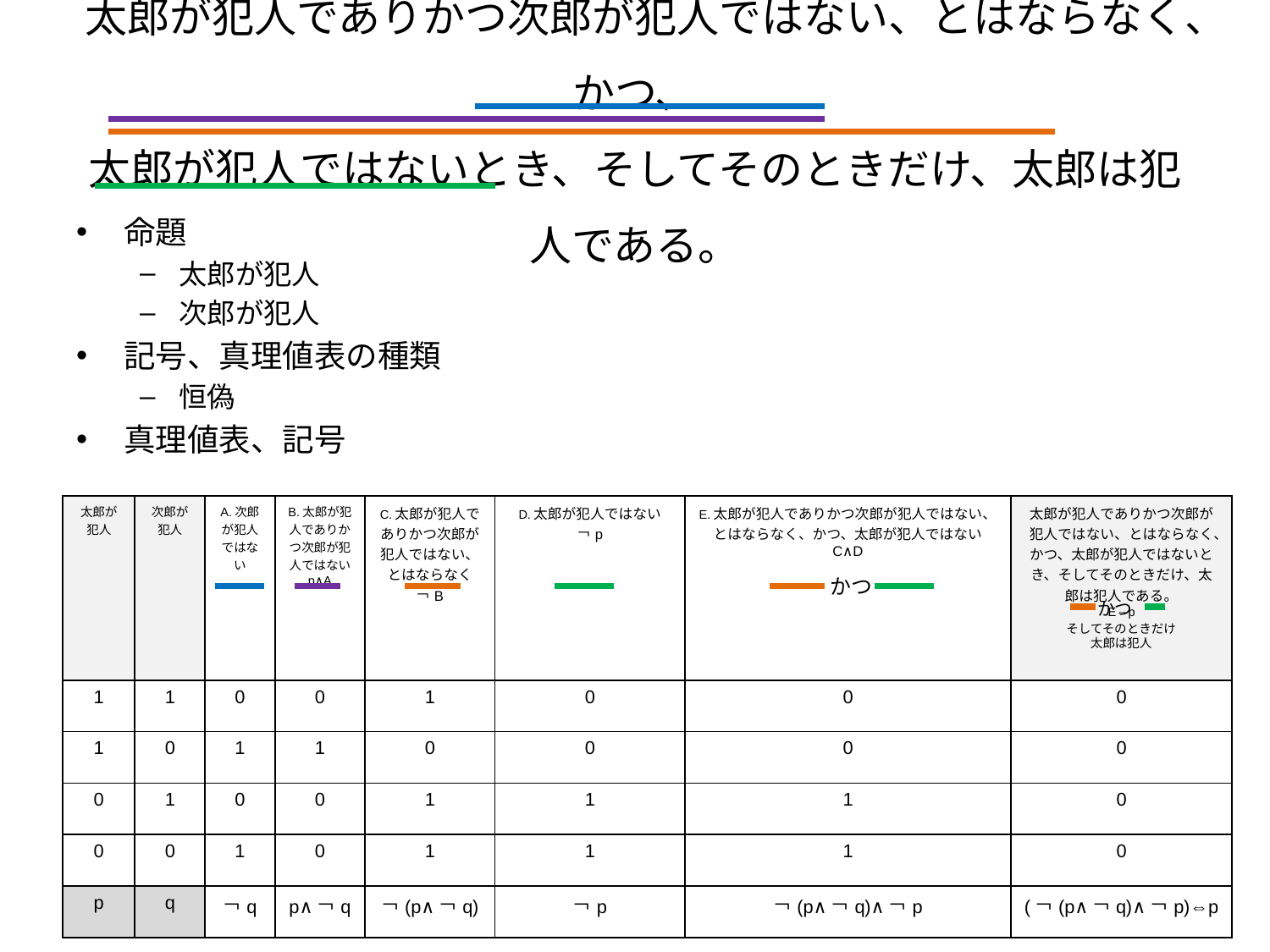

# 太郎が犯人でありかつ次郎が犯人ではない、とはならなく、かつ、 太郎が犯人ではないとき、そしてそのときだけ、太郎は犯人である。
命題
太郎が犯人
次郎が犯人
記号、真理値表の種類
恒偽
真理値表、記号
| 太郎が犯人 | 次郎が犯人 | A.次郎が犯人ではない | B.太郎が犯人でありかつ次郎が犯人ではない p∧A | C.太郎が犯人でありかつ次郎が犯人ではない、とはならなく ￢B | D.太郎が犯人ではない ￢p | E.太郎が犯人でありかつ次郎が犯人ではない、とはならなく、かつ、太郎が犯人ではない C∧D | 太郎が犯人でありかつ次郎が犯人ではない、とはならなく、かつ、太郎が犯人ではないとき、そしてそのときだけ、太郎は犯人である。 E⇔p |
| --- | --- | --- | --- | --- | --- | --- | --- |
| 1 | 1 | 0 | 0 | 1 | 0 | 0 | 0 |
| 1 | 0 | 1 | 1 | 0 | 0 | 0 | 0 |
| 0 | 1 | 0 | 0 | 1 | 1 | 1 | 0 |
| 0 | 0 | 1 | 0 | 1 | 1 | 1 | 0 |
| p | q | ￢q | p∧￢q | ￢(p∧￢q) | ￢p | ￢(p∧￢q)∧￢p | (￢(p∧￢q)∧￢p)⇔p |
かつ
かつ
そしてそのときだけ
太郎は犯人